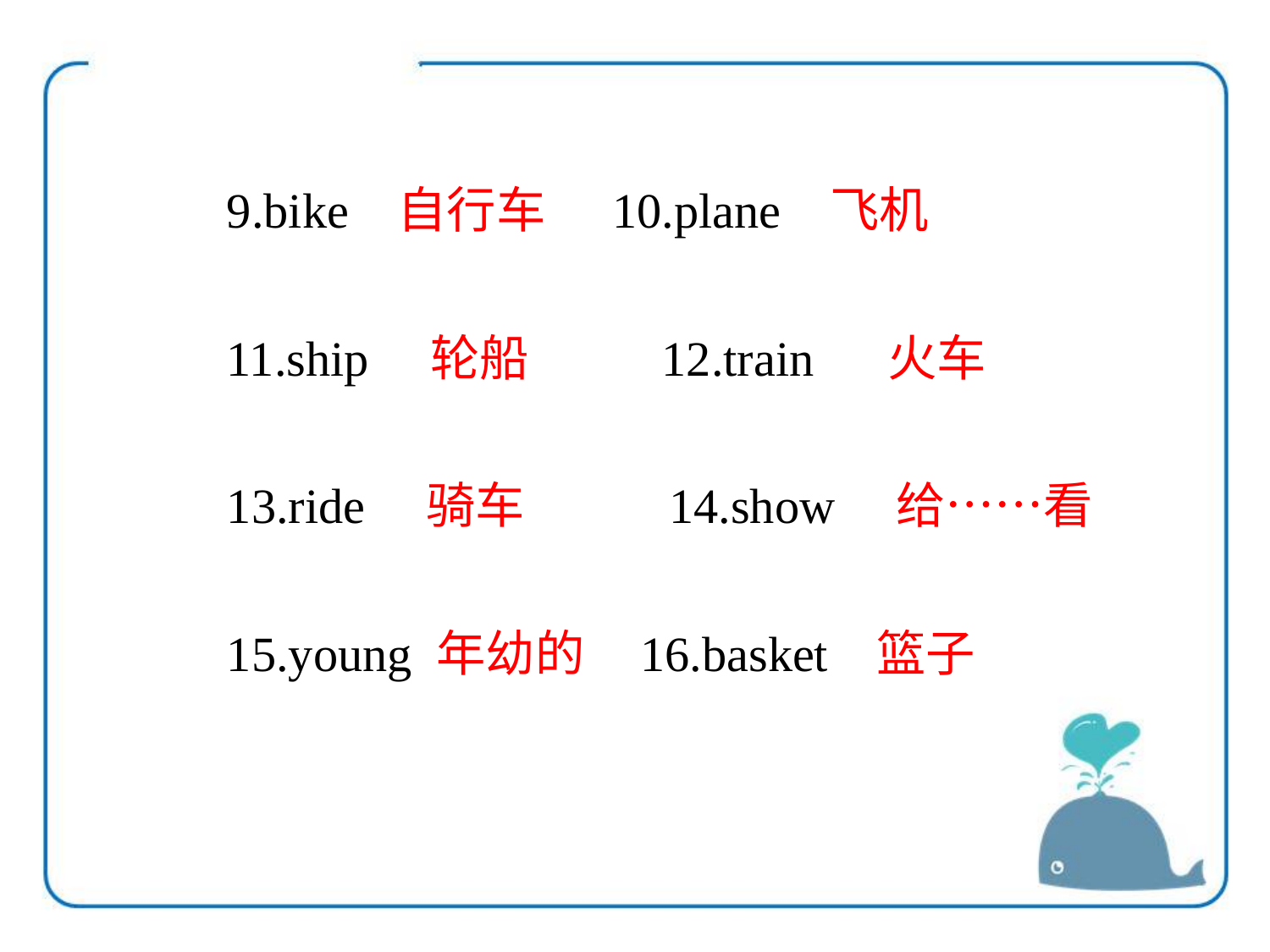

9.bike   自行车     10.plane   飞机
11.ship    轮船           12.train     火车
13.ride    骑车            14.show    给……看
15.young 年幼的    16.basket   篮子